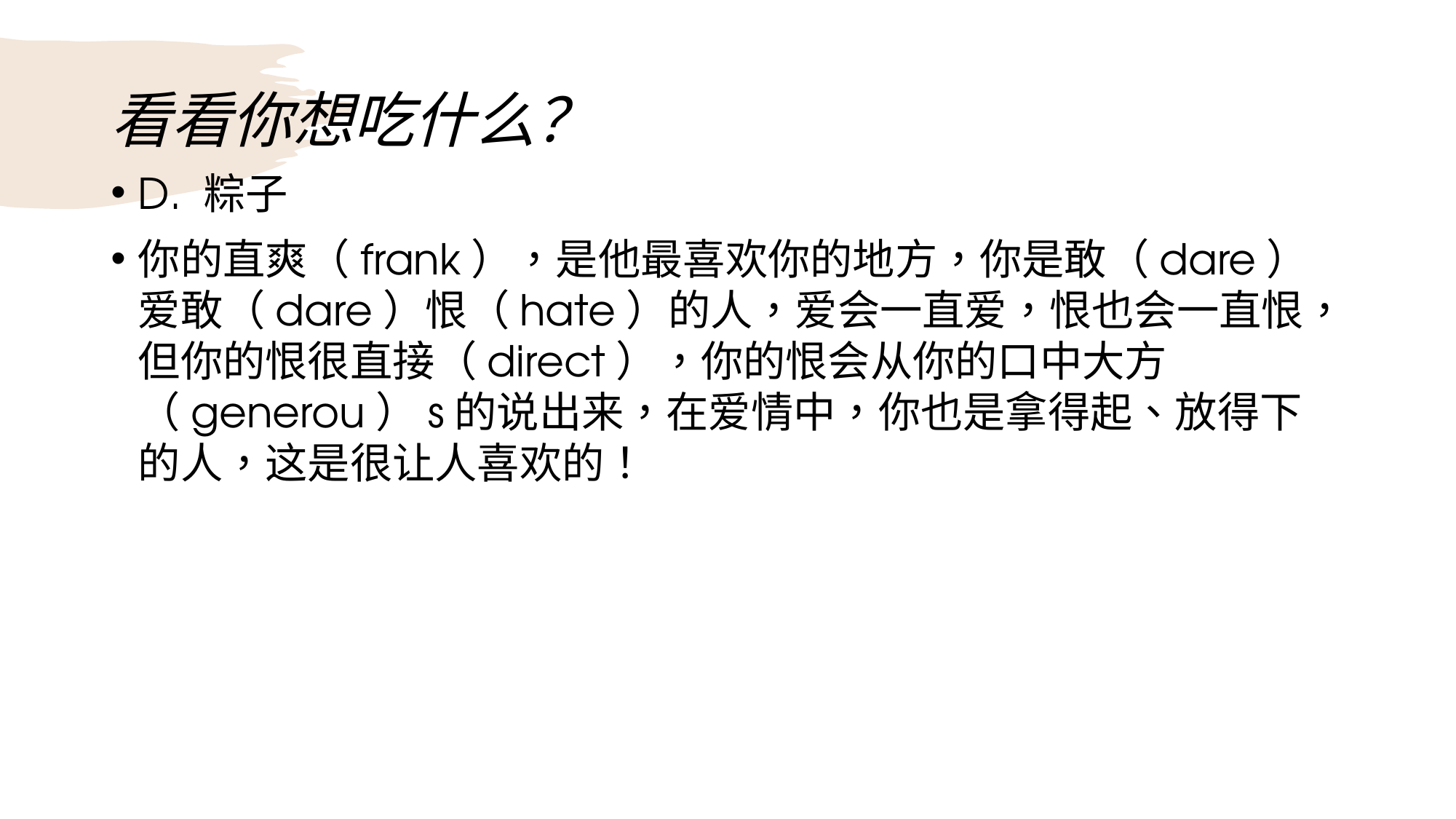

# 看看你想吃什么？
D. 粽子
你的直爽（frank），是他最喜欢你的地方，你是敢（dare）爱敢（dare）恨（hate）的人，爱会一直爱，恨也会一直恨，但你的恨很直接（direct），你的恨会从你的口中大方（generou）s的说出来，在爱情中，你也是拿得起、放得下的人，这是很让人喜欢的！